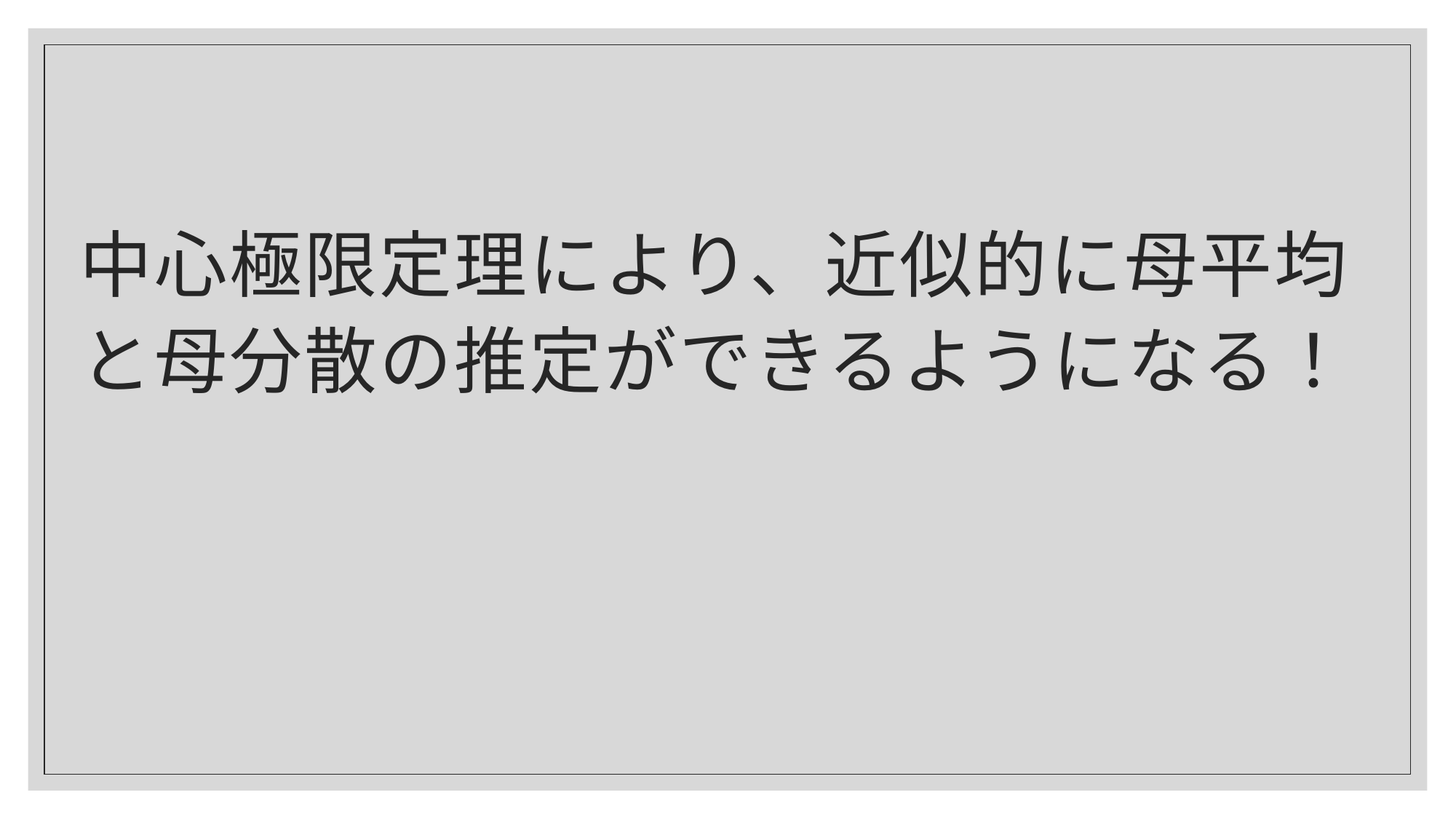

# 中心極限定理により、近似的に母平均と母分散の推定ができるようになる！